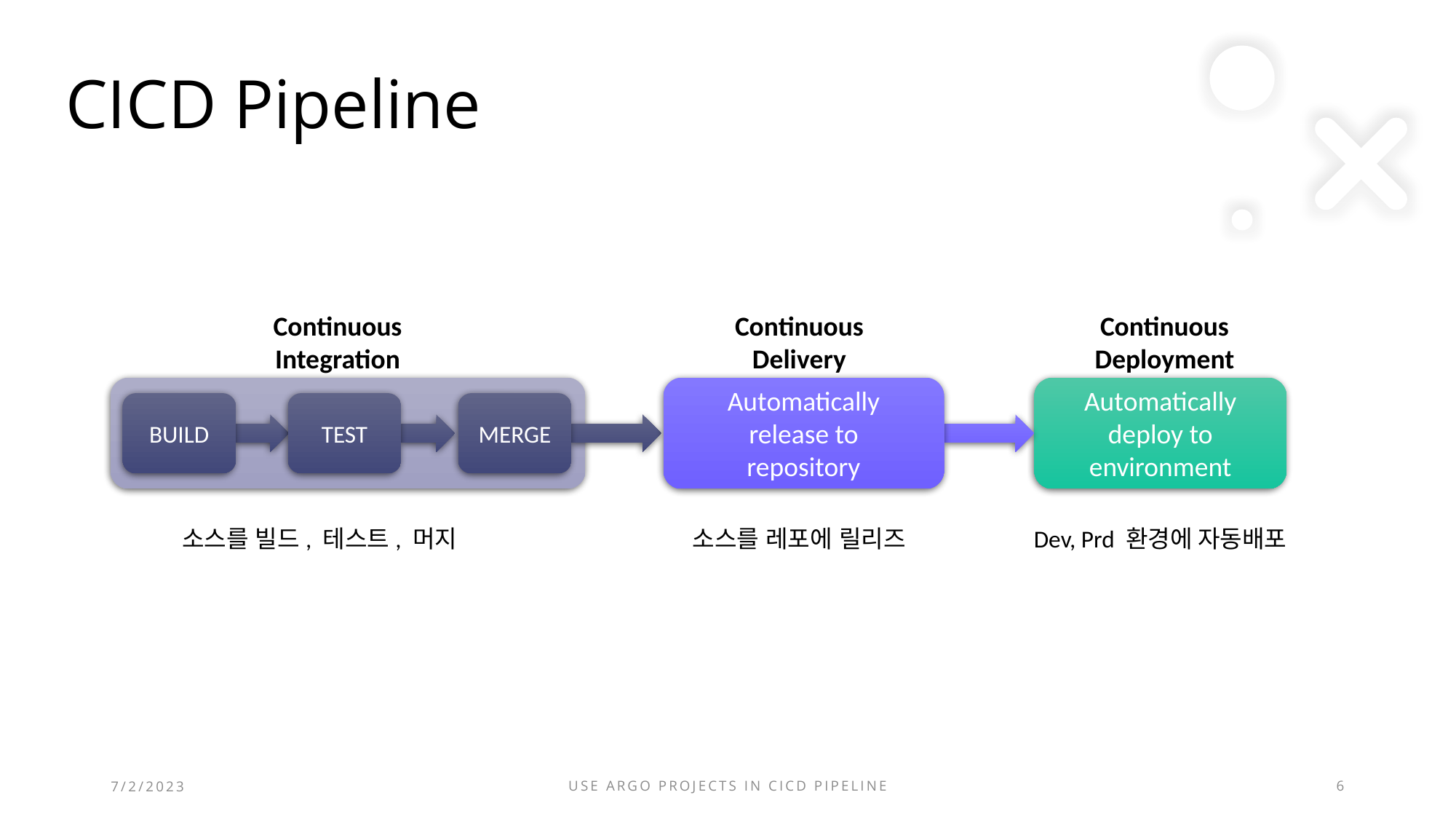

# CICD Pipeline
Continuous
Delivery
Continuous
Deployment
Continuous
Integration
Automatically
deploy to
environment
Automatically
release to
repository

BUILD
TEST
MERGE

소스를 레포에 릴리즈
Dev, Prd 환경에 자동배포
소스를 빌드, 테스트, 머지
7/2/2023
Use argo projects in cicd pipeline
6